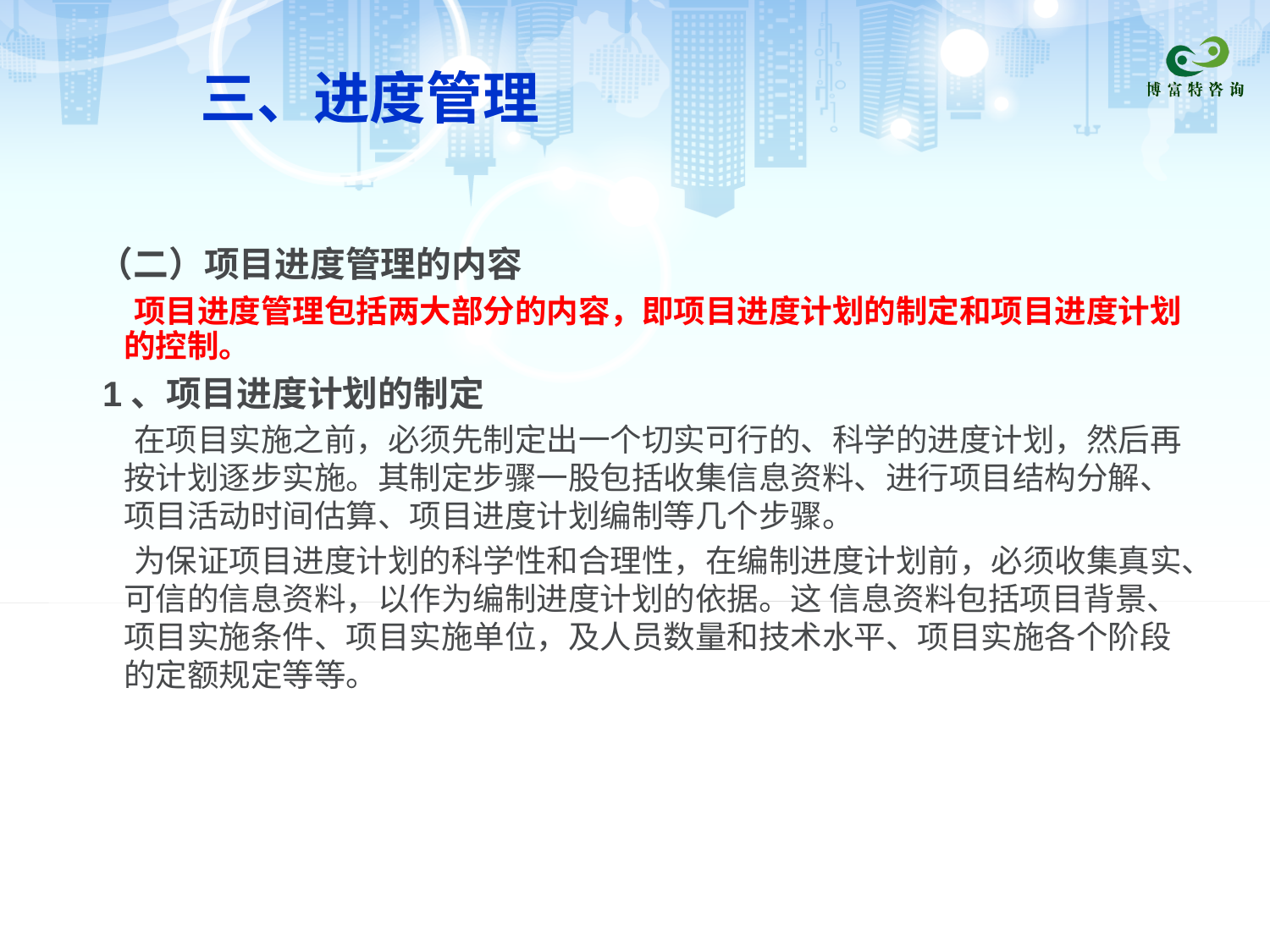

三、进度管理
  （二）项目进度管理的内容
       项目进度管理包括两大部分的内容，即项目进度计划的制定和项目进度计划的控制。
   1、项目进度计划的制定
       在项目实施之前，必须先制定出一个切实可行的、科学的进度计划，然后再按计划逐步实施。其制定步骤一股包括收集信息资料、进行项目结构分解、项目活动时间估算、项目进度计划编制等几个步骤。
       为保证项目进度计划的科学性和合理性，在编制进度计划前，必须收集真实、可信的信息资料，以作为编制进度计划的依据。这 信息资料包括项目背景、项目实施条件、项目实施单位，及人员数量和技术水平、项目实施各个阶段的定额规定等等。